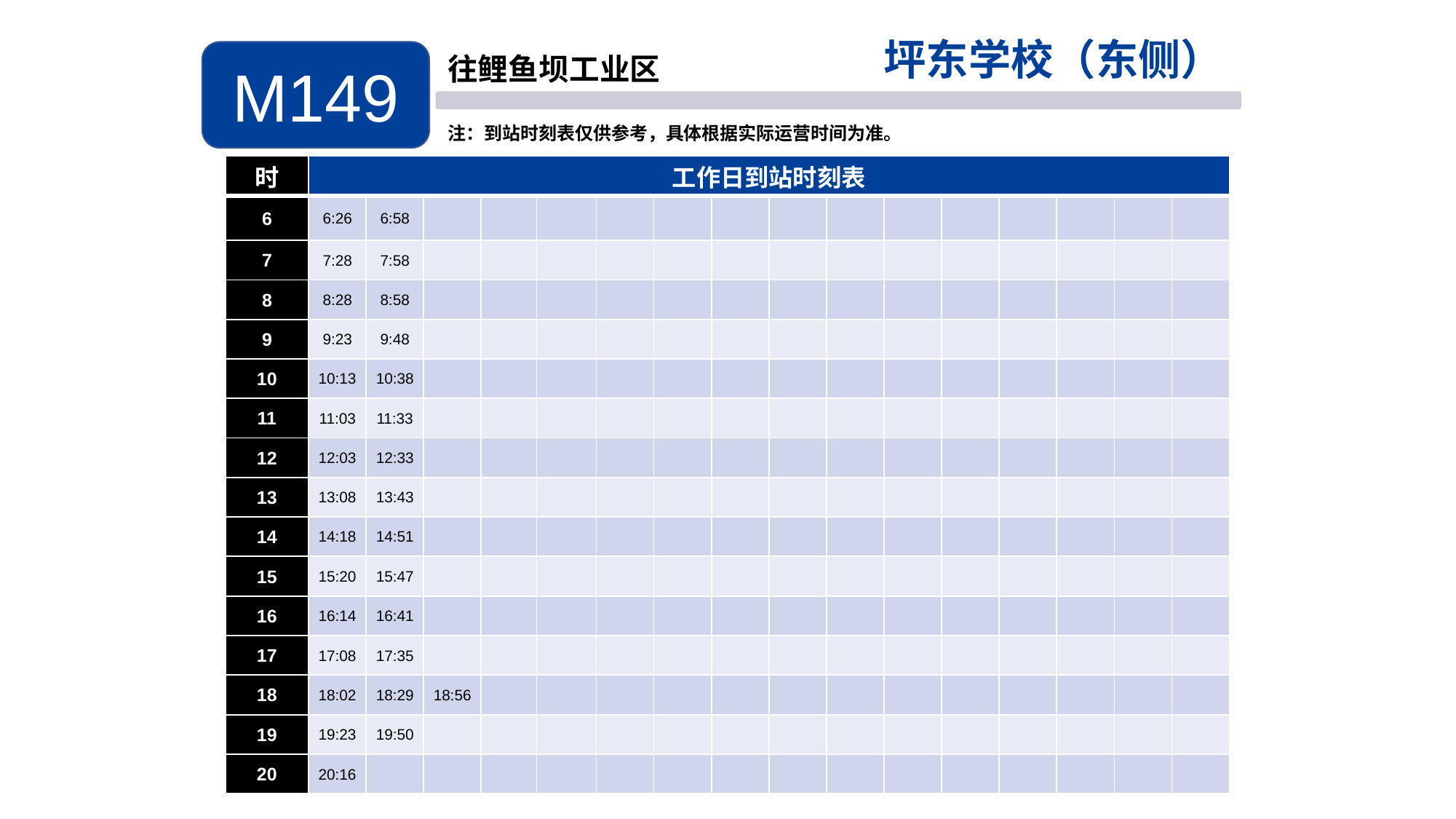

坪东学校（东侧）
M149
往鲤鱼坝工业区

注：到站时刻表仅供参考，具体根据实际运营时间为准。
| 时 | 工作日到站时刻表 |  |  |  |  |  |  |  |  |  |  |  |  |  |  |  |
| --- | --- | --- | --- | --- | --- | --- | --- | --- | --- | --- | --- | --- | --- | --- | --- | --- |
| 6 | 6:26 | 6:58 |  |  |  |  |  |  |  |  |  |  |  |  |  |  |
| 7 | 7:28 | 7:58 |  |  |  |  |  |  |  |  |  |  |  |  |  |  |
| 8 | 8:28 | 8:58 |  |  |  |  |  |  |  |  |  |  |  |  |  |  |
| 9 | 9:23 | 9:48 |  |  |  |  |  |  |  |  |  |  |  |  |  |  |
| 10 | 10:13 | 10:38 |  |  |  |  |  |  |  |  |  |  |  |  |  |  |
| 11 | 11:03 | 11:33 |  |  |  |  |  |  |  |  |  |  |  |  |  |  |
| 12 | 12:03 | 12:33 |  |  |  |  |  |  |  |  |  |  |  |  |  |  |
| 13 | 13:08 | 13:43 |  |  |  |  |  |  |  |  |  |  |  |  |  |  |
| 14 | 14:18 | 14:51 |  |  |  |  |  |  |  |  |  |  |  |  |  |  |
| 15 | 15:20 | 15:47 |  |  |  |  |  |  |  |  |  |  |  |  |  |  |
| 16 | 16:14 | 16:41 |  |  |  |  |  |  |  |  |  |  |  |  |  |  |
| 17 | 17:08 | 17:35 |  |  |  |  |  |  |  |  |  |  |  |  |  |  |
| 18 | 18:02 | 18:29 | 18:56 |  |  |  |  |  |  |  |  |  |  |  |  |  |
| 19 | 19:23 | 19:50 |  |  |  |  |  |  |  |  |  |  |  |  |  |  |
| 20 | 20:16 |  |  |  |  |  |  |  |  |  |  |  |  |  |  |  |